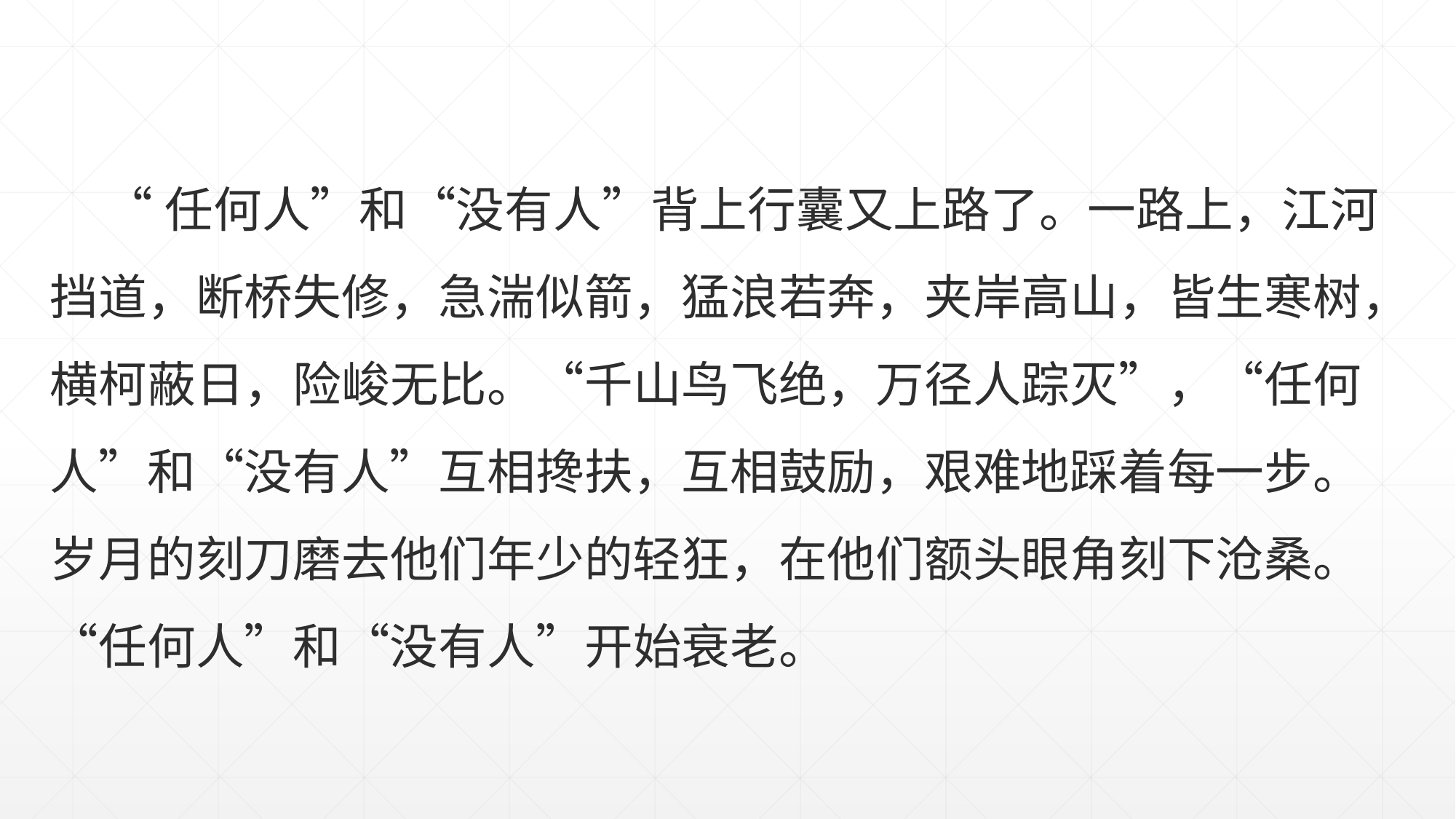

“任何人”和“没有人”背上行囊又上路了。一路上，江河挡道，断桥失修，急湍似箭，猛浪若奔，夹岸高山，皆生寒树，横柯蔽日，险峻无比。“千山鸟飞绝，万径人踪灭”，“任何人”和“没有人”互相搀扶，互相鼓励，艰难地踩着每一步。岁月的刻刀磨去他们年少的轻狂，在他们额头眼角刻下沧桑。“任何人”和“没有人”开始衰老。